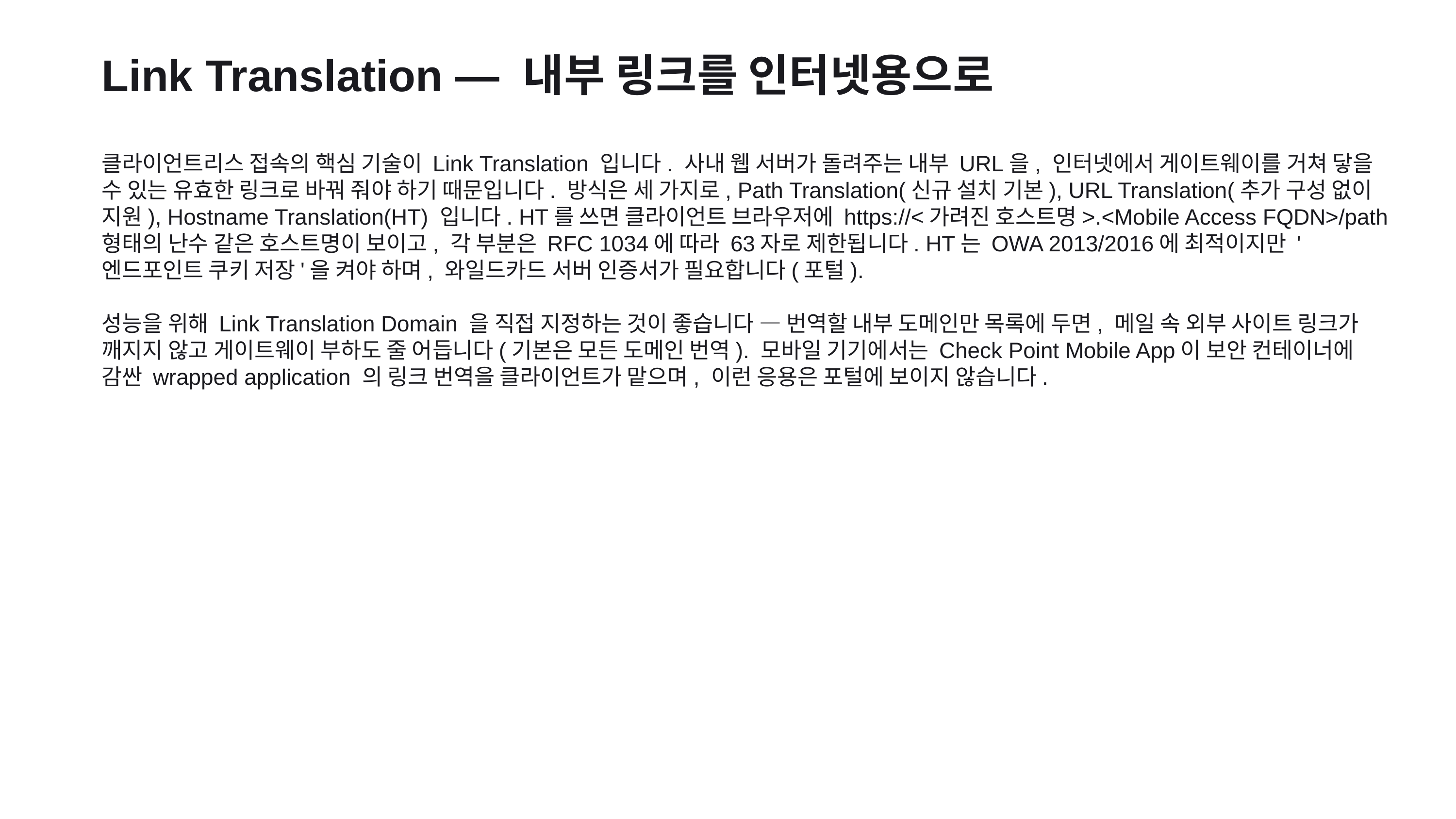

Link Translation — 내부 링크를 인터넷용으로
클라이언트리스 접속의 핵심 기술이 Link Translation 입니다. 사내 웹 서버가 돌려주는 내부 URL을, 인터넷에서 게이트웨이를 거쳐 닿을 수 있는 유효한 링크로 바꿔 줘야 하기 때문입니다. 방식은 세 가지로, Path Translation(신규 설치 기본), URL Translation(추가 구성 없이 지원), Hostname Translation(HT) 입니다. HT를 쓰면 클라이언트 브라우저에 https://<가려진 호스트명>.<Mobile Access FQDN>/path 형태의 난수 같은 호스트명이 보이고, 각 부분은 RFC 1034에 따라 63자로 제한됩니다. HT는 OWA 2013/2016에 최적이지만 '엔드포인트 쿠키 저장'을 켜야 하며, 와일드카드 서버 인증서가 필요합니다(포털).

성능을 위해 Link Translation Domain 을 직접 지정하는 것이 좋습니다 — 번역할 내부 도메인만 목록에 두면, 메일 속 외부 사이트 링크가 깨지지 않고 게이트웨이 부하도 줄 어듭니다(기본은 모든 도메인 번역). 모바일 기기에서는 Check Point Mobile App이 보안 컨테이너에 감싼 wrapped application 의 링크 번역을 클라이언트가 맡으며, 이런 응용은 포털에 보이지 않습니다.